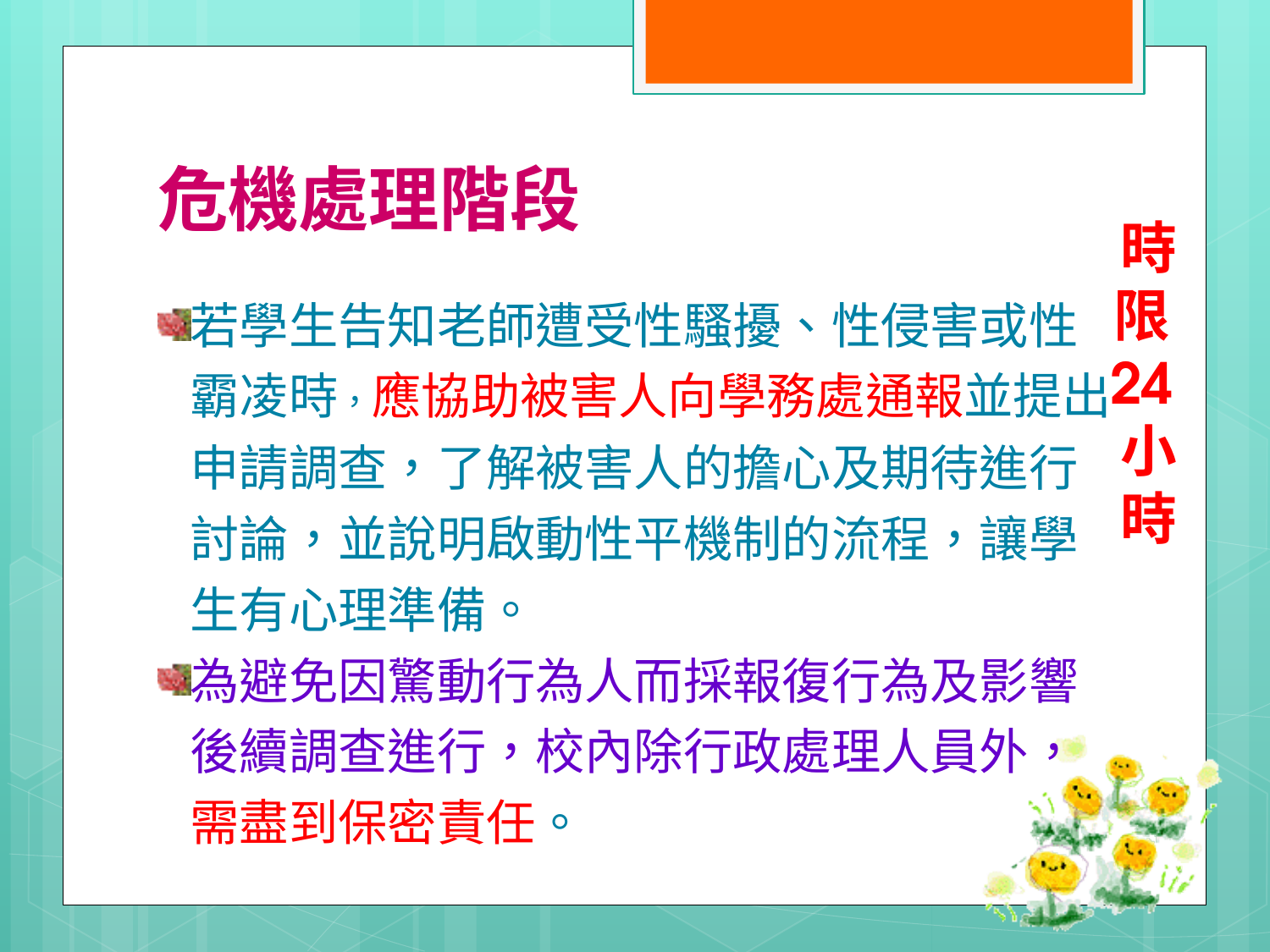

# 危機處理階段
時限24小時
若學生告知老師遭受性騷擾、性侵害或性霸凌時，應協助被害人向學務處通報並提出申請調查，了解被害人的擔心及期待進行討論，並說明啟動性平機制的流程，讓學生有心理準備。
為避免因驚動行為人而採報復行為及影響後續調查進行，校內除行政處理人員外，需盡到保密責任。